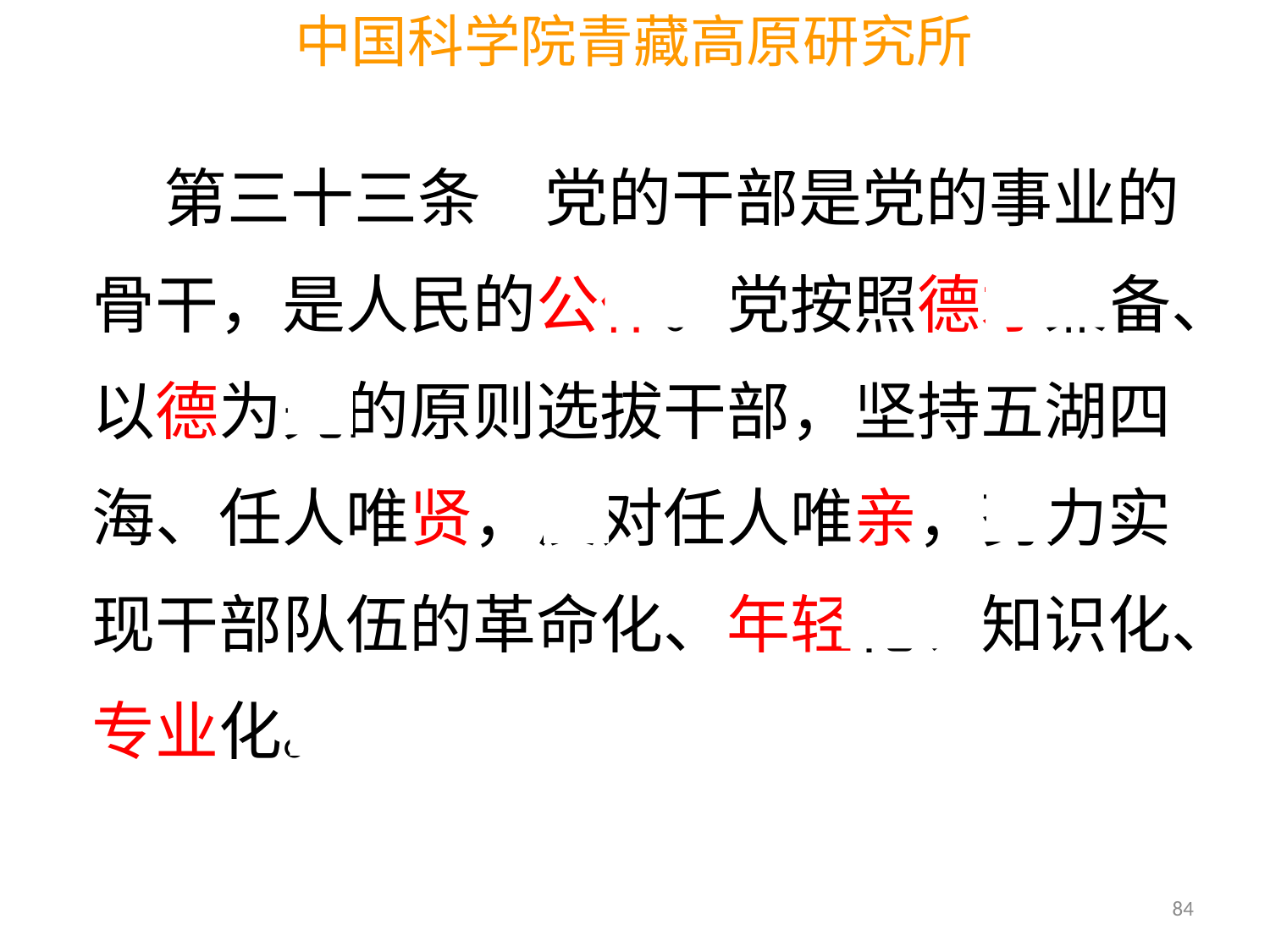

# 第三十三条　党的干部是党的事业的骨干，是人民的公仆。党按照德才兼备、以德为先的原则选拔干部，坚持五湖四海、任人唯贤，反对任人唯亲，努力实现干部队伍的革命化、年轻化、知识化、专业化。

84